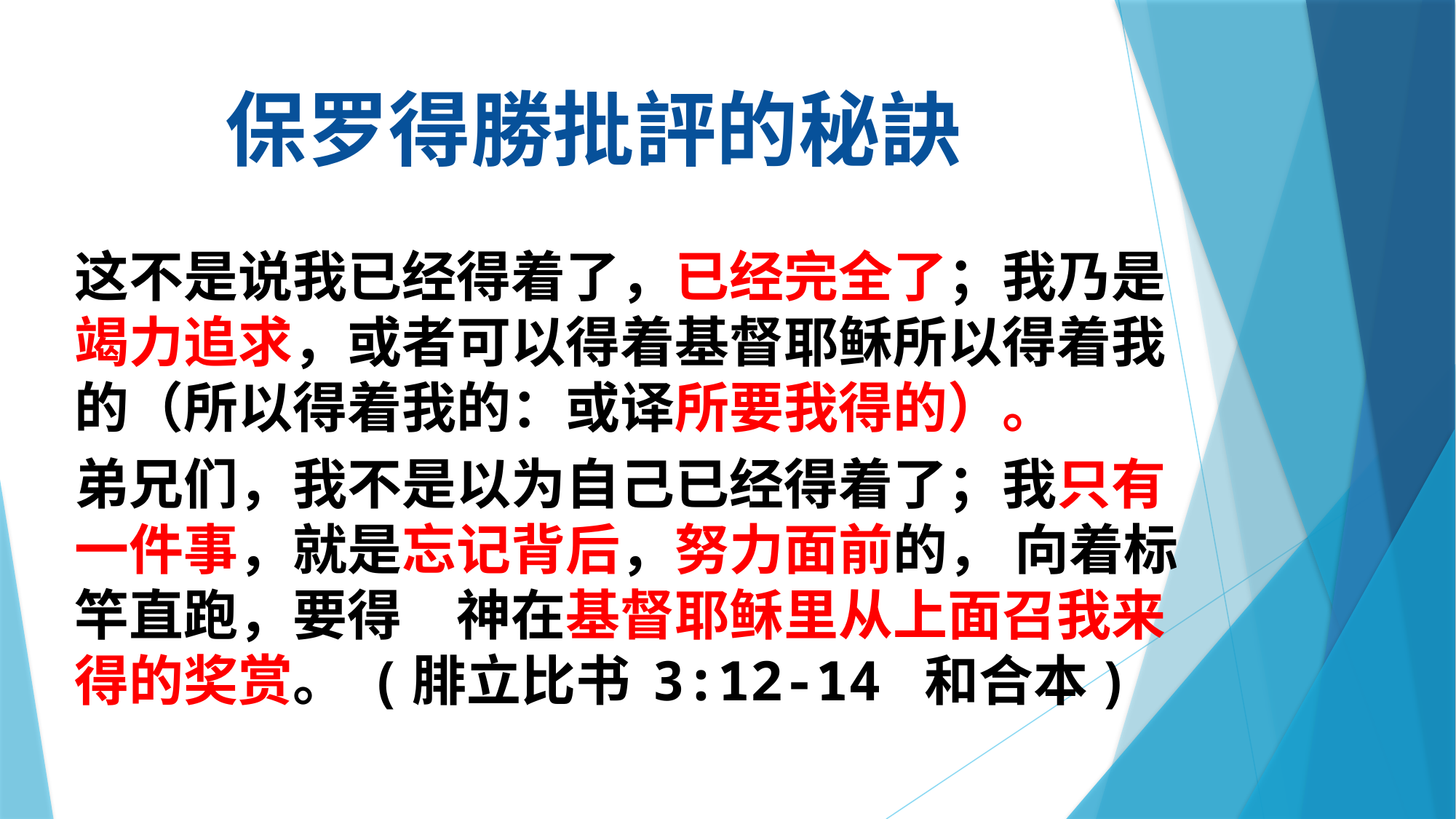

# 保罗得勝批評的秘訣
这不是说我已经得着了，已经完全了；我乃是竭力追求，或者可以得着基督耶稣所以得着我的（所以得着我的：或译所要我得的）。
弟兄们，我不是以为自己已经得着了；我只有一件事，就是忘记背后，努力面前的， 向着标竿直跑，要得　神在基督耶稣里从上面召我来得的奖赏。 (腓立比书 3:12-14 和合本)